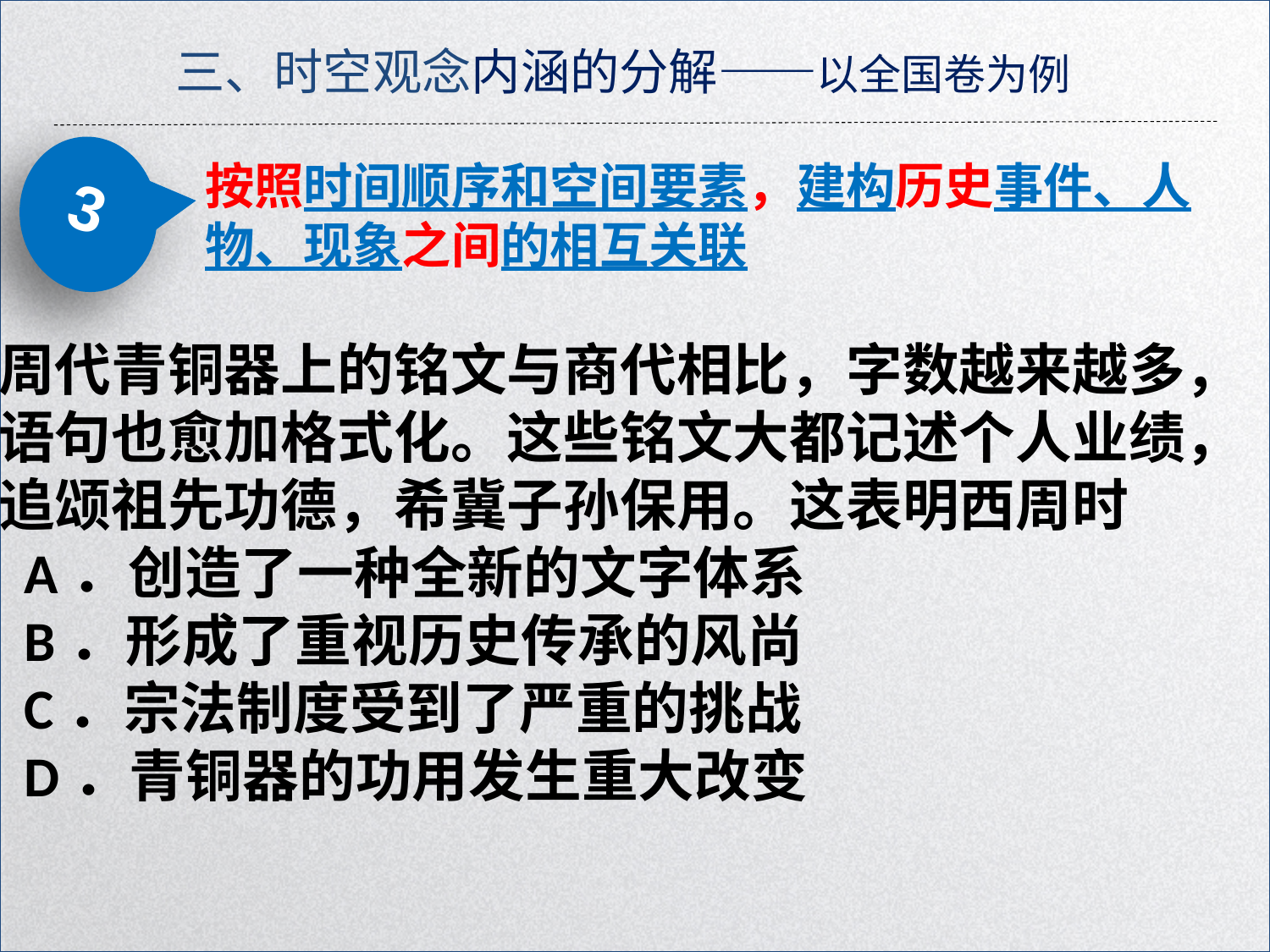

三、时空观念内涵的分解——以全国卷为例

按照时间顺序和空间要素，建构历史事件、人物、现象之间的相互关联
3
周代青铜器上的铭文与商代相比，字数越来越多，
语句也愈加格式化。这些铭文大都记述个人业绩，
追颂祖先功德，希冀子孙保用。这表明西周时
  A．创造了一种全新的文字体系
  B．形成了重视历史传承的风尚
  C．宗法制度受到了严重的挑战
  D．青铜器的功用发生重大改变